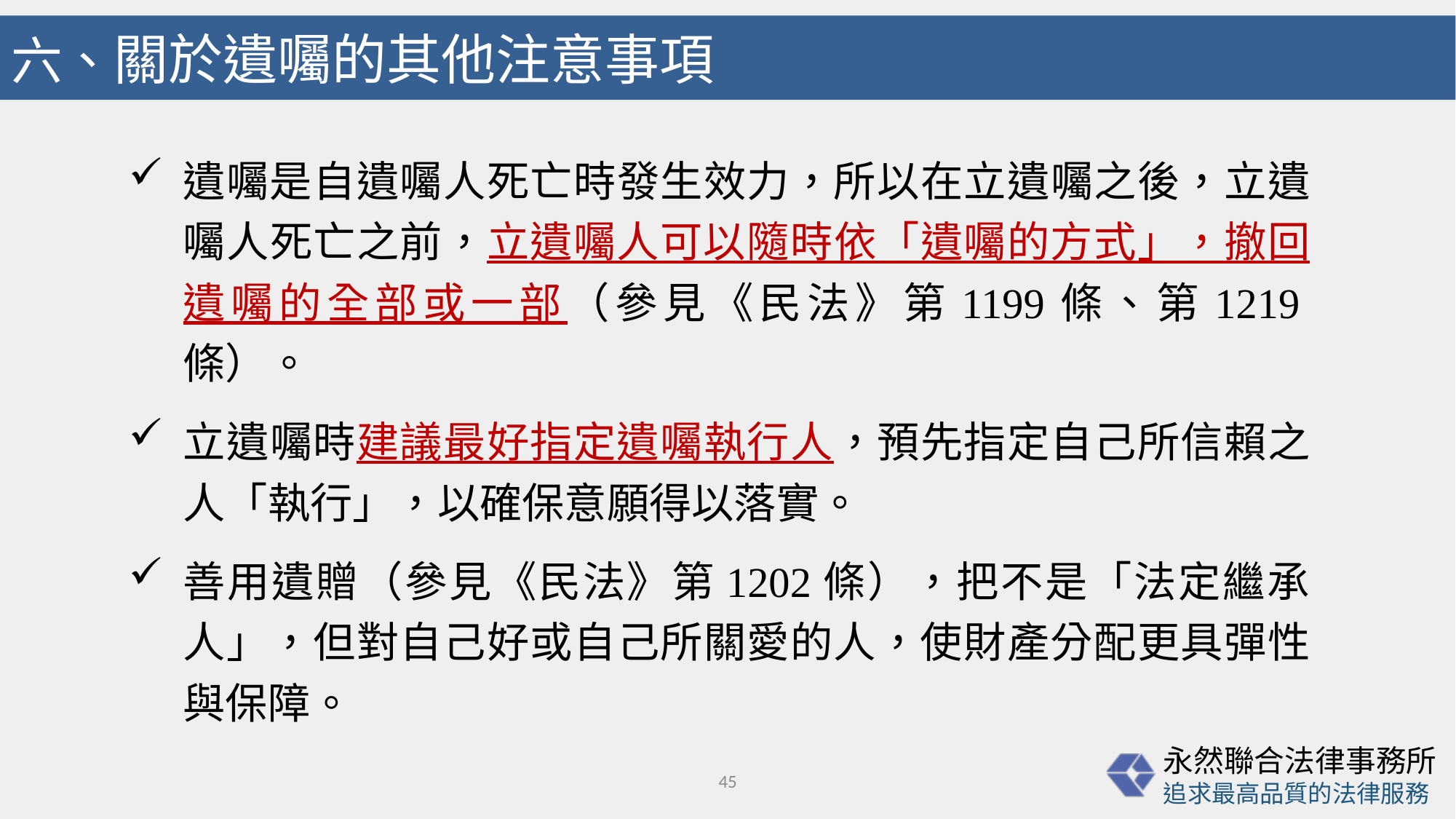

# 六、關於遺囑的其他注意事項
遺囑是自遺囑人死亡時發生效力，所以在立遺囑之後，立遺囑人死亡之前，立遺囑人可以隨時依「遺囑的方式」，撤回遺囑的全部或一部（參見《民法》第1199條、第1219條）。
立遺囑時建議最好指定遺囑執行人，預先指定自己所信賴之人「執行」，以確保意願得以落實。
善用遺贈（參見《民法》第1202條），把不是「法定繼承人」，但對自己好或自己所關愛的人，使財產分配更具彈性與保障。
45